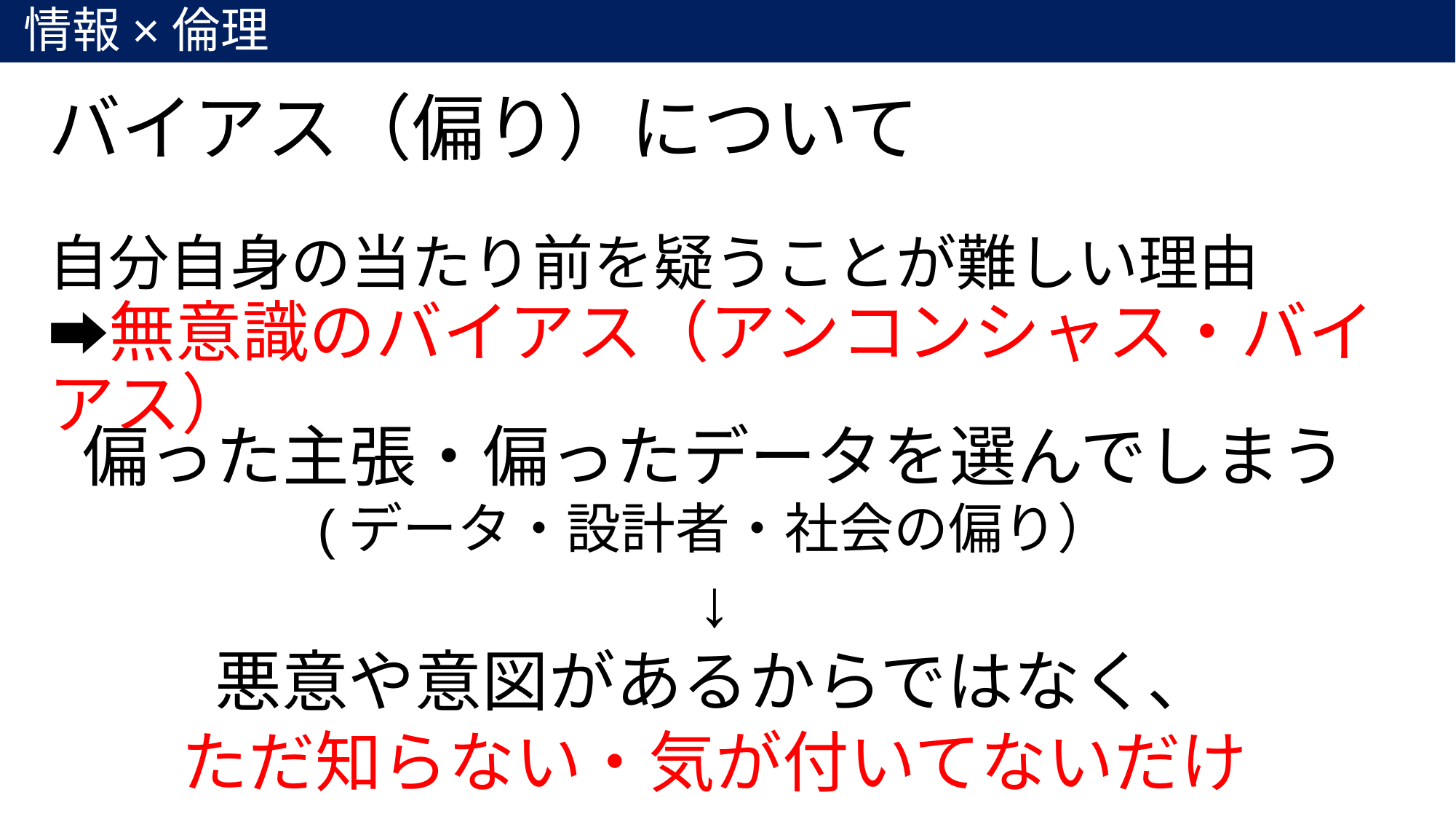

情報×倫理
# バイアス（偏り）について
自分自身の当たり前を疑うことが難しい理由
➡無意識のバイアス（アンコンシャス・バイアス）

偏った主張・偏ったデータを選んでしまう
(データ・設計者・社会の偏り）
↓
悪意や意図があるからではなく、
ただ知らない・気が付いてないだけ